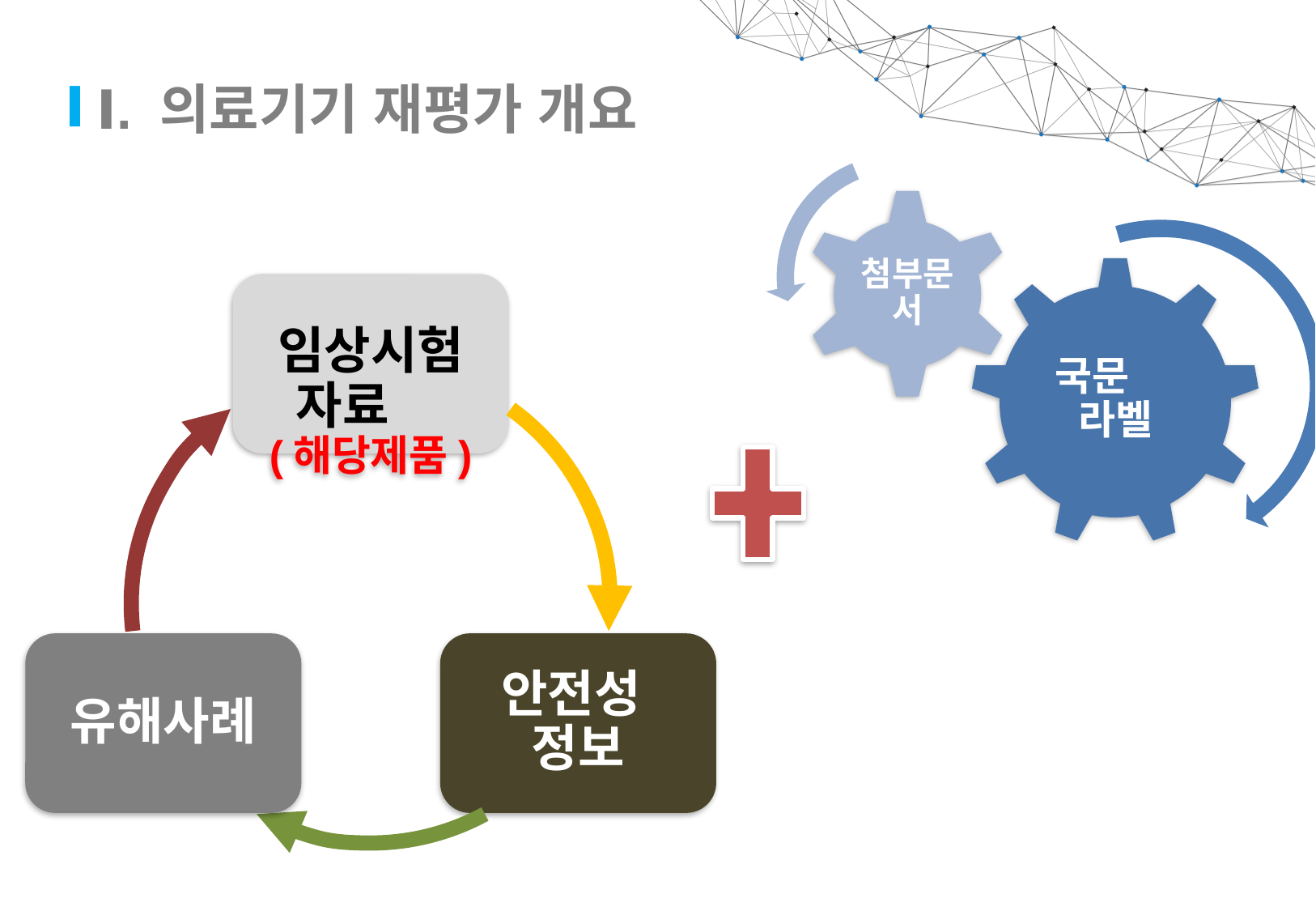

국문     라벨
첨부문서
# Ⅰ. 의료기기 재평가 개요

임상시험자료     (해당제품)
안전성  정보
유해사례